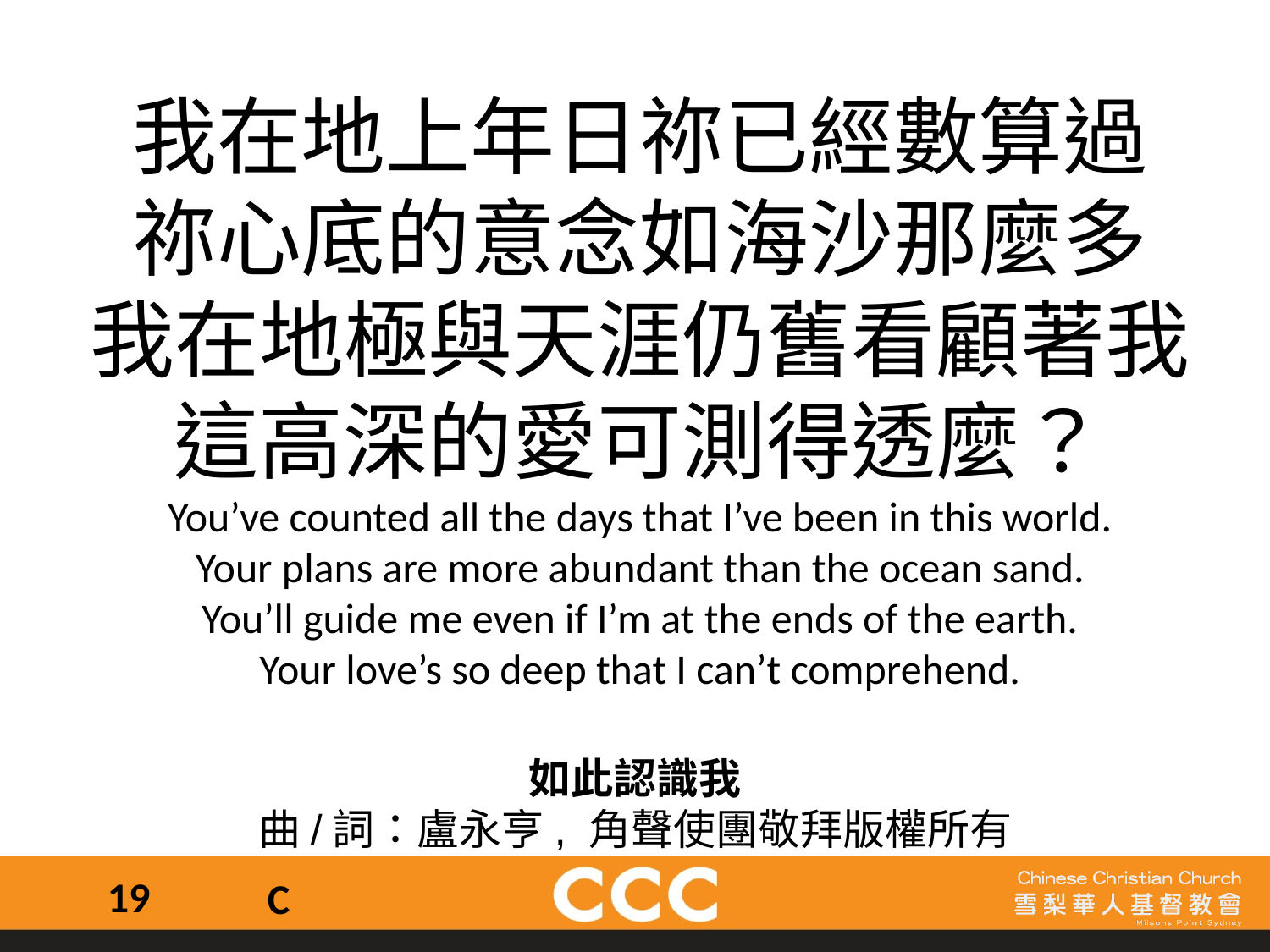

我在地上年日祢已經數算過
祢心底的意念如海沙那麼多
我在地極與天涯仍舊看顧著我
這高深的愛可測得透麼？
You’ve counted all the days that I’ve been in this world.
Your plans are more abundant than the ocean sand.
You’ll guide me even if I’m at the ends of the earth.
Your love’s so deep that I can’t comprehend.
如此認識我
曲/詞：盧永亨, 角聲使團敬拜版權所有
19
C